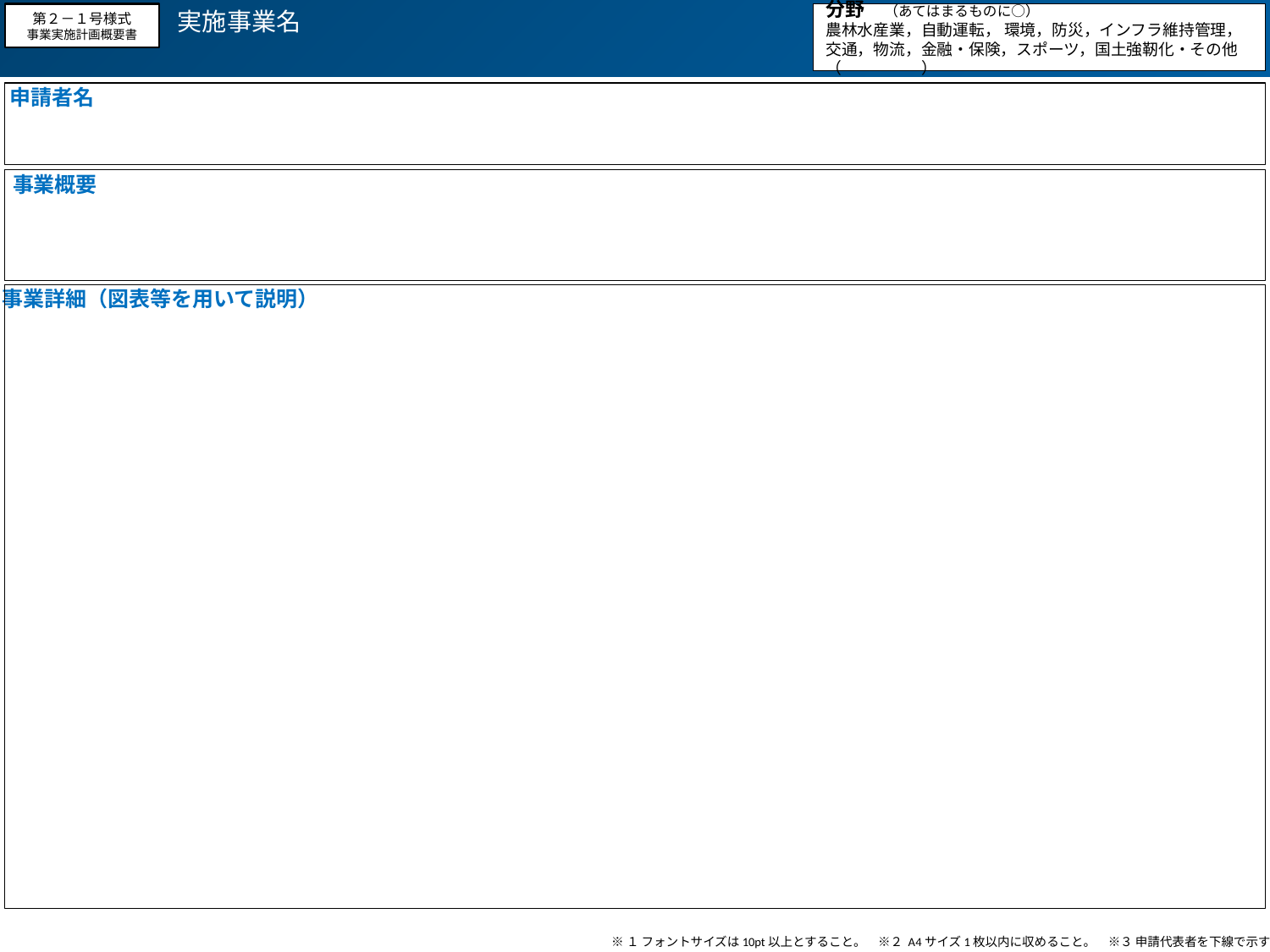

実施事業名
第２－１号様式
事業実施計画概要書
分野　（あてはまるものに○）
農林水産業，自動運転， 環境，防災，インフラ維持管理，交通，物流，金融・保険，スポーツ，国土強靭化・その他（　　　　　）
申請者名

事業概要

事業詳細（図表等を用いて説明）

※１ フォントサイズは10pt以上とすること。　※２ A4サイズ1枚以内に収めること。　※３ 申請代表者を下線で示すこと。